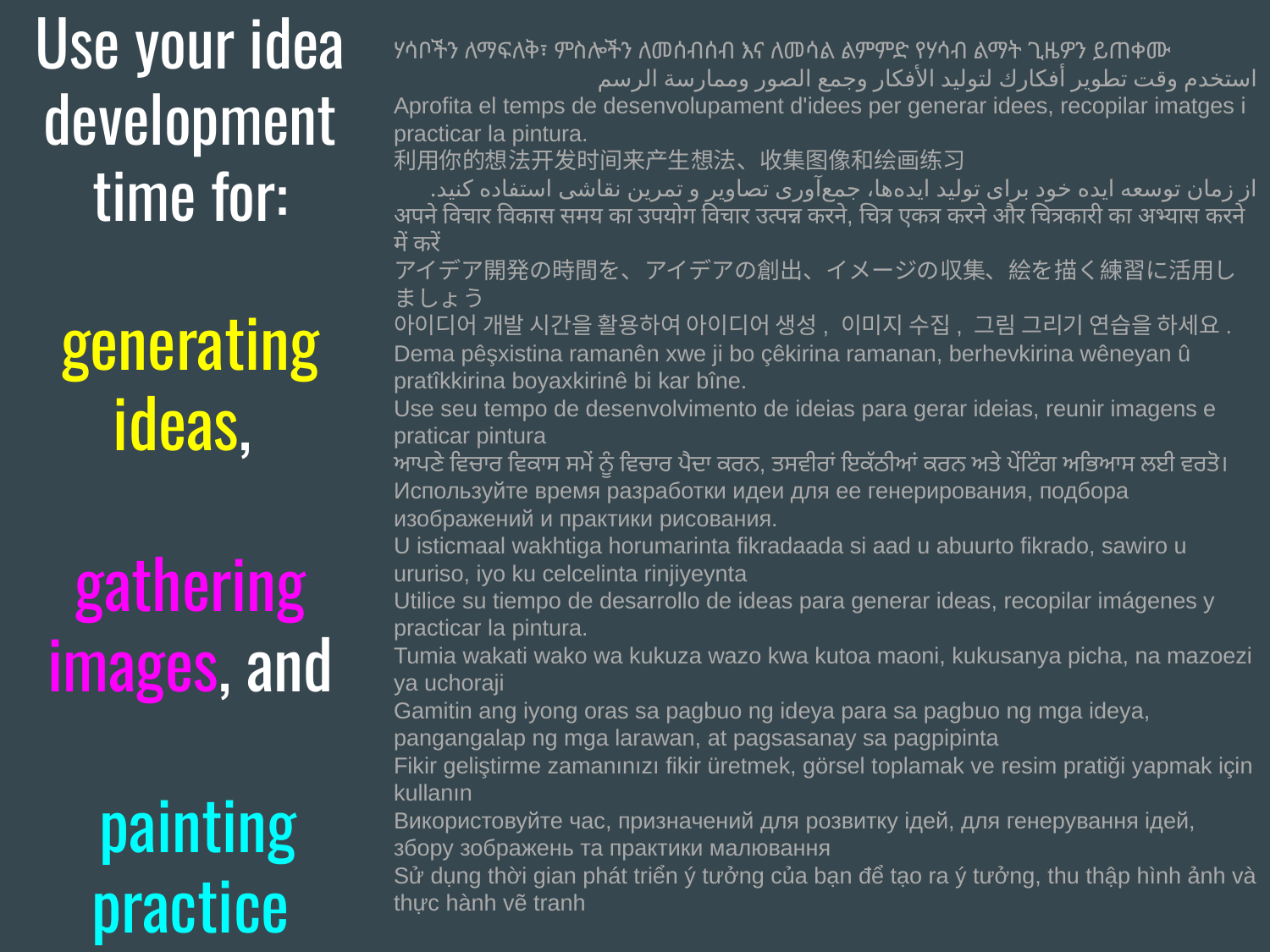

Use your idea development time for:

generating ideas,

gathering images, and

 painting practice
ሃሳቦችን ለማፍለቅ፣ ምስሎችን ለመሰብሰብ እና ለመሳል ልምምድ የሃሳብ ልማት ጊዜዎን ይጠቀሙ
استخدم وقت تطوير أفكارك لتوليد الأفكار وجمع الصور وممارسة الرسم
Aprofita el temps de desenvolupament d'idees per generar idees, recopilar imatges i practicar la pintura.
利用你的想法开发时间来产生想法、收集图像和绘画练习
از زمان توسعه ایده خود برای تولید ایده‌ها، جمع‌آوری تصاویر و تمرین نقاشی استفاده کنید.
अपने विचार विकास समय का उपयोग विचार उत्पन्न करने, चित्र एकत्र करने और चित्रकारी का अभ्यास करने में करें
アイデア開発の時間を、アイデアの創出、イメージの収集、絵を描く練習に活用しましょう
아이디어 개발 시간을 활용하여 아이디어 생성, 이미지 수집, 그림 그리기 연습을 하세요.
Dema pêşxistina ramanên xwe ji bo çêkirina ramanan, berhevkirina wêneyan û pratîkkirina boyaxkirinê bi kar bîne.
Use seu tempo de desenvolvimento de ideias para gerar ideias, reunir imagens e praticar pintura
ਆਪਣੇ ਵਿਚਾਰ ਵਿਕਾਸ ਸਮੇਂ ਨੂੰ ਵਿਚਾਰ ਪੈਦਾ ਕਰਨ, ਤਸਵੀਰਾਂ ਇਕੱਠੀਆਂ ਕਰਨ ਅਤੇ ਪੇਂਟਿੰਗ ਅਭਿਆਸ ਲਈ ਵਰਤੋ।
Используйте время разработки идеи для ее генерирования, подбора изображений и практики рисования.
U isticmaal wakhtiga horumarinta fikradaada si aad u abuurto fikrado, sawiro u ururiso, iyo ku celcelinta rinjiyeynta
Utilice su tiempo de desarrollo de ideas para generar ideas, recopilar imágenes y practicar la pintura.
Tumia wakati wako wa kukuza wazo kwa kutoa maoni, kukusanya picha, na mazoezi ya uchoraji
Gamitin ang iyong oras sa pagbuo ng ideya para sa pagbuo ng mga ideya, pangangalap ng mga larawan, at pagsasanay sa pagpipinta
Fikir geliştirme zamanınızı fikir üretmek, görsel toplamak ve resim pratiği yapmak için kullanın
Використовуйте час, призначений для розвитку ідей, для генерування ідей, збору зображень та практики малювання
Sử dụng thời gian phát triển ý tưởng của bạn để tạo ra ý tưởng, thu thập hình ảnh và thực hành vẽ tranh